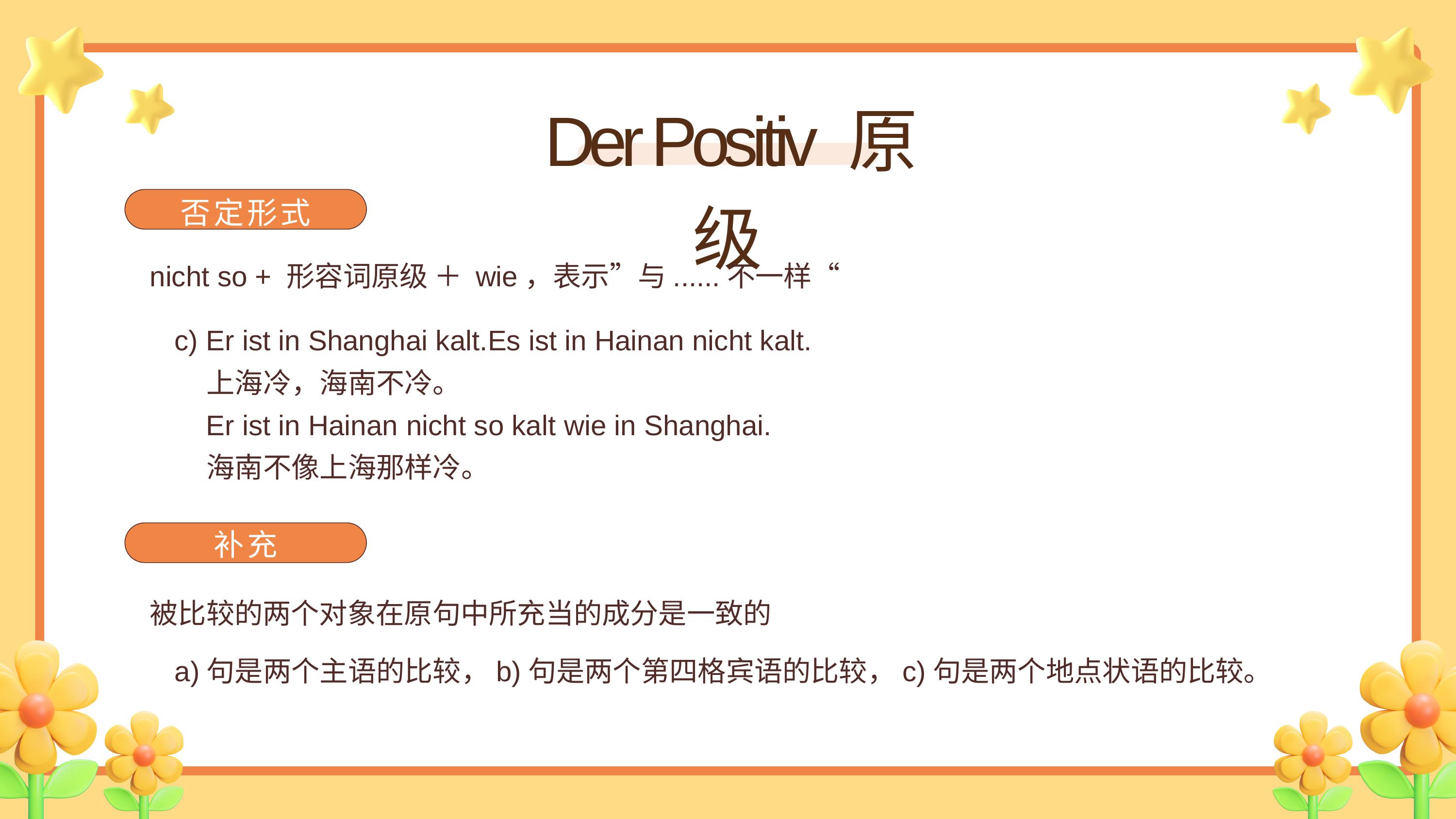

Der Positiv 原级

否定形式

nicht so + 形容词原级 ＋ wie，表示”与......不一样“
c) Er ist in Shanghai kalt.Es ist in Hainan nicht kalt.
    上海冷，海南不冷。
    Er ist in Hainan nicht so kalt wie in Shanghai.
    海南不像上海那样冷。
说明
补充

补充
被比较的两个对象在原句中所充当的成分是一致的

a)句是两个主语的比较，b)句是两个第四格宾语的比较，c)句是两个地点状语的比较。